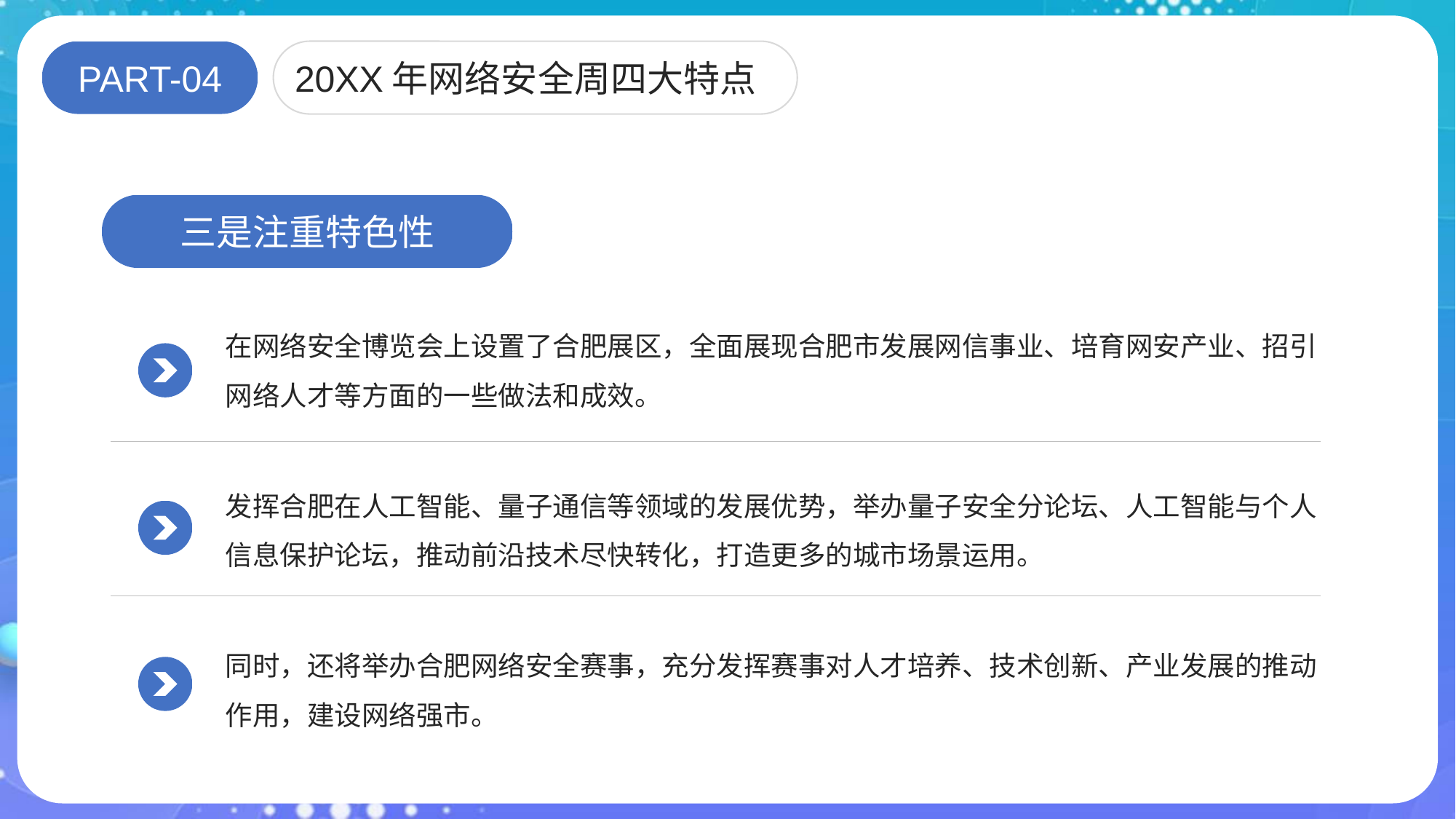

PART-04
20XX年网络安全周四大特点
三是注重特色性
在网络安全博览会上设置了合肥展区，全面展现合肥市发展网信事业、培育网安产业、招引网络人才等方面的一些做法和成效。

发挥合肥在人工智能、量子通信等领域的发展优势，举办量子安全分论坛、人工智能与个人信息保护论坛，推动前沿技术尽快转化，打造更多的城市场景运用。

同时，还将举办合肥网络安全赛事，充分发挥赛事对人才培养、技术创新、产业发展的推动作用，建设网络强市。